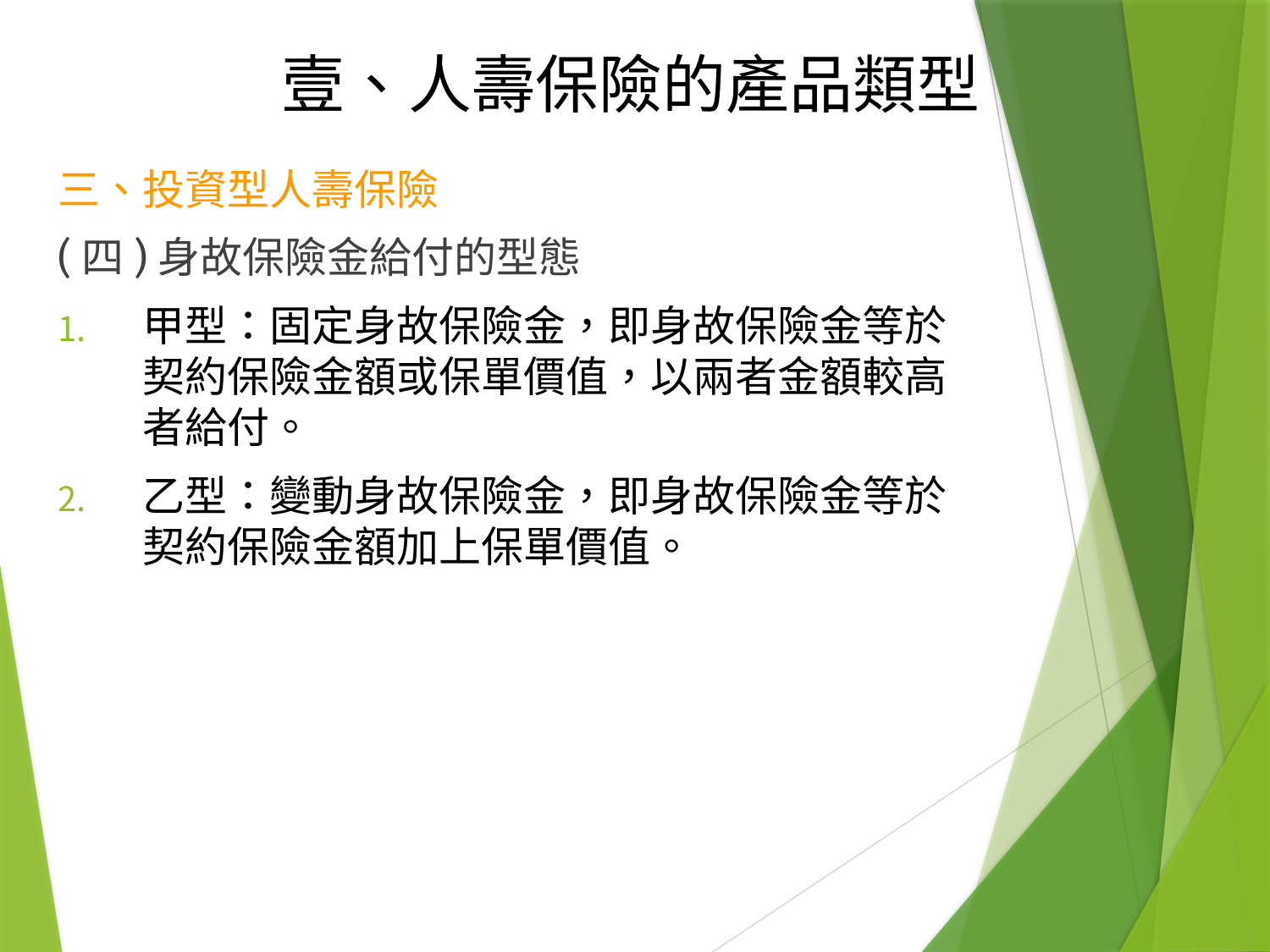

壹、人壽保險的產品類型
三、投資型人壽保險
(四)身故保險金給付的型態
甲型：固定身故保險金，即身故保險金等於契約保險金額或保單價值，以兩者金額較高者給付。
乙型：變動身故保險金，即身故保險金等於契約保險金額加上保單價值。